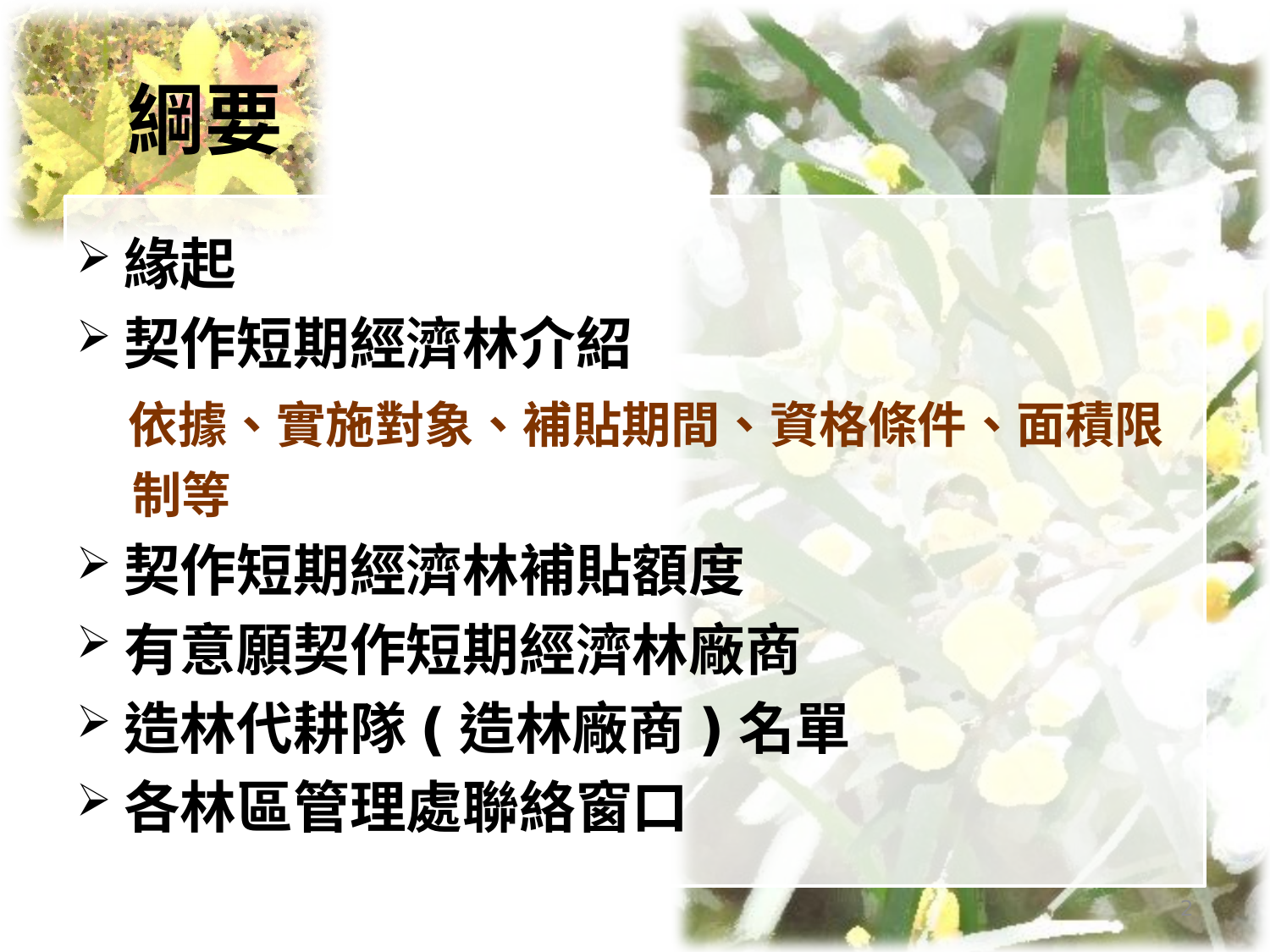

# 綱要

緣起
契作短期經濟林介紹
   依據、實施對象、補貼期間、資格條件、面積限
    制等
契作短期經濟林補貼額度
有意願契作短期經濟林廠商
造林代耕隊(造林廠商)名單
各林區管理處聯絡窗口
2